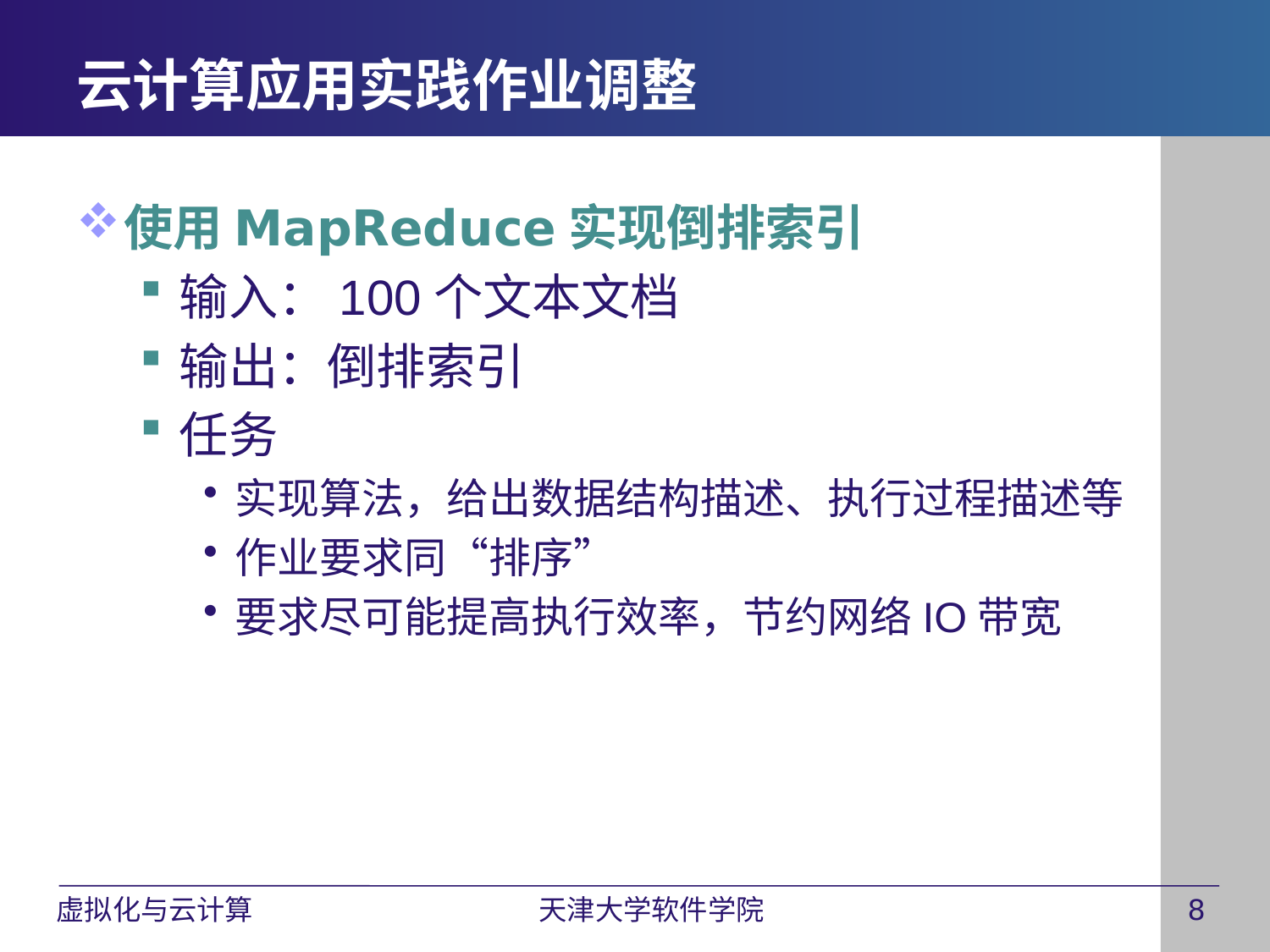

# 云计算应用实践作业调整
使用MapReduce实现倒排索引
输入：100个文本文档
输出：倒排索引
任务
实现算法，给出数据结构描述、执行过程描述等
作业要求同“排序”
要求尽可能提高执行效率，节约网络IO带宽